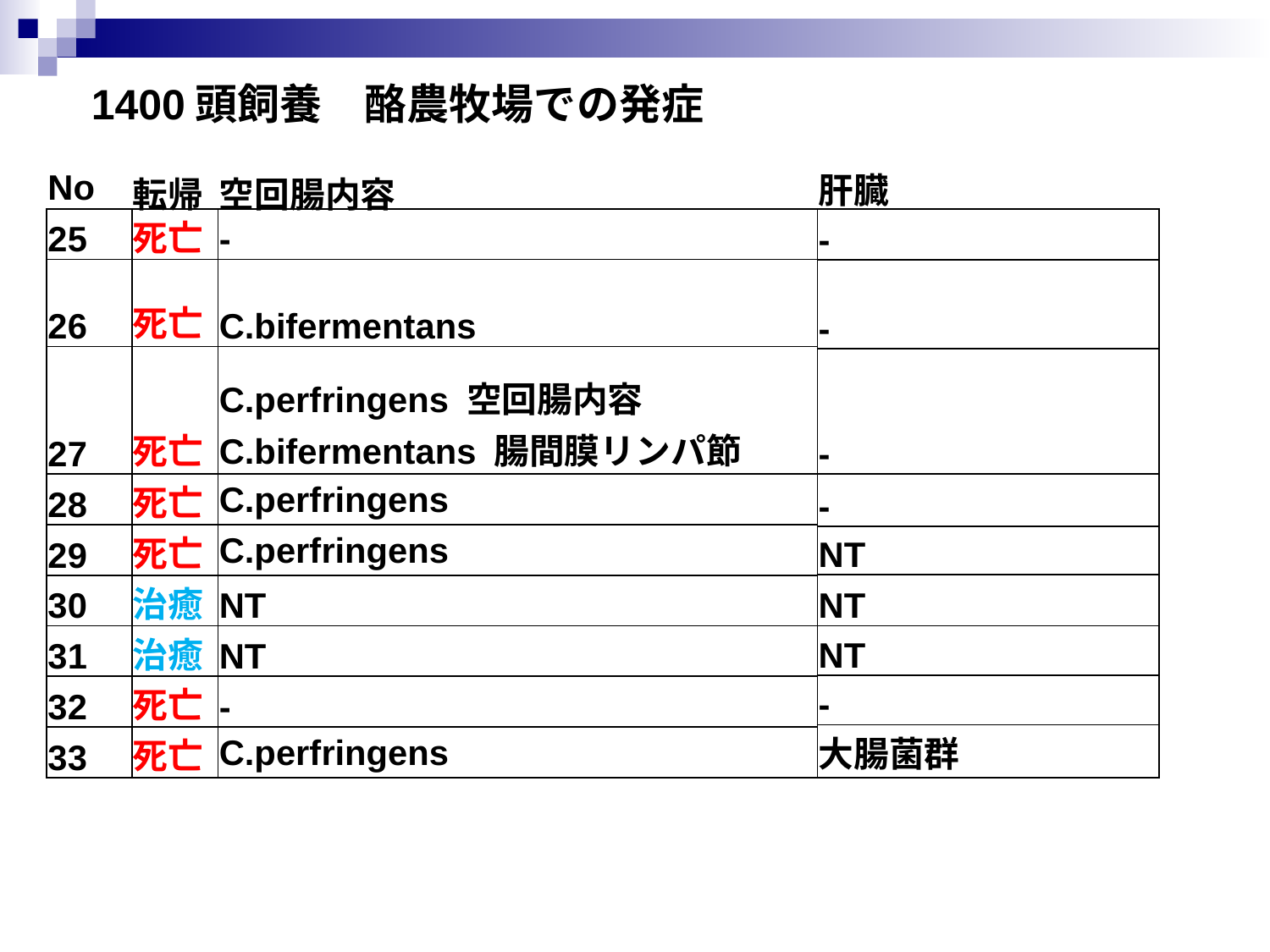

1400頭飼養　酪農牧場での発症
| 肝臓 |
| --- |
| - |
| - |
| - |
| - |
| NT |
| NT |
| NT |
| - |
| 大腸菌群 |
| No | 転帰 | 空回腸内容 |
| --- | --- | --- |
| 25 | 死亡 | - |
| 26 | 死亡 | C.bifermentans |
| 27 | 死亡 | C.perfringens 空回腸内容 C.bifermentans 腸間膜リンパ節 |
| 28 | 死亡 | C.perfringens |
| 29 | 死亡 | C.perfringens |
| 30 | 治癒 | NT |
| 31 | 治癒 | NT |
| 32 | 死亡 | - |
| 33 | 死亡 | C.perfringens |